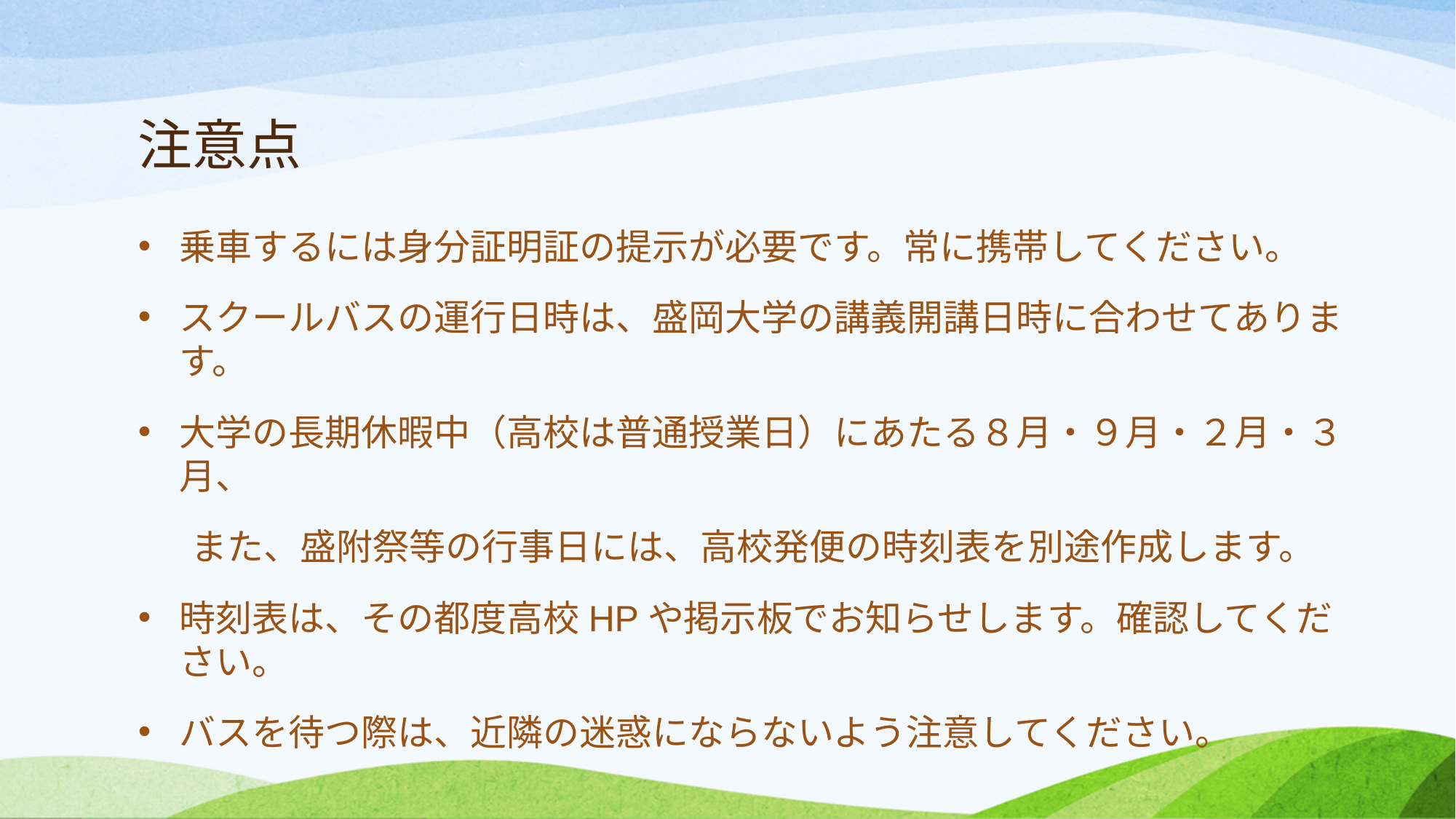

# 注意点
乗車するには身分証明証の提示が必要です。常に携帯してください。
スクールバスの運行日時は、盛岡大学の講義開講日時に合わせてあります。
大学の長期休暇中（高校は普通授業日）にあたる８月・９月・２月・３月、
　  また、盛附祭等の行事日には、高校発便の時刻表を別途作成します。
時刻表は、その都度高校HPや掲示板でお知らせします。確認してください。
バスを待つ際は、近隣の迷惑にならないよう注意してください。